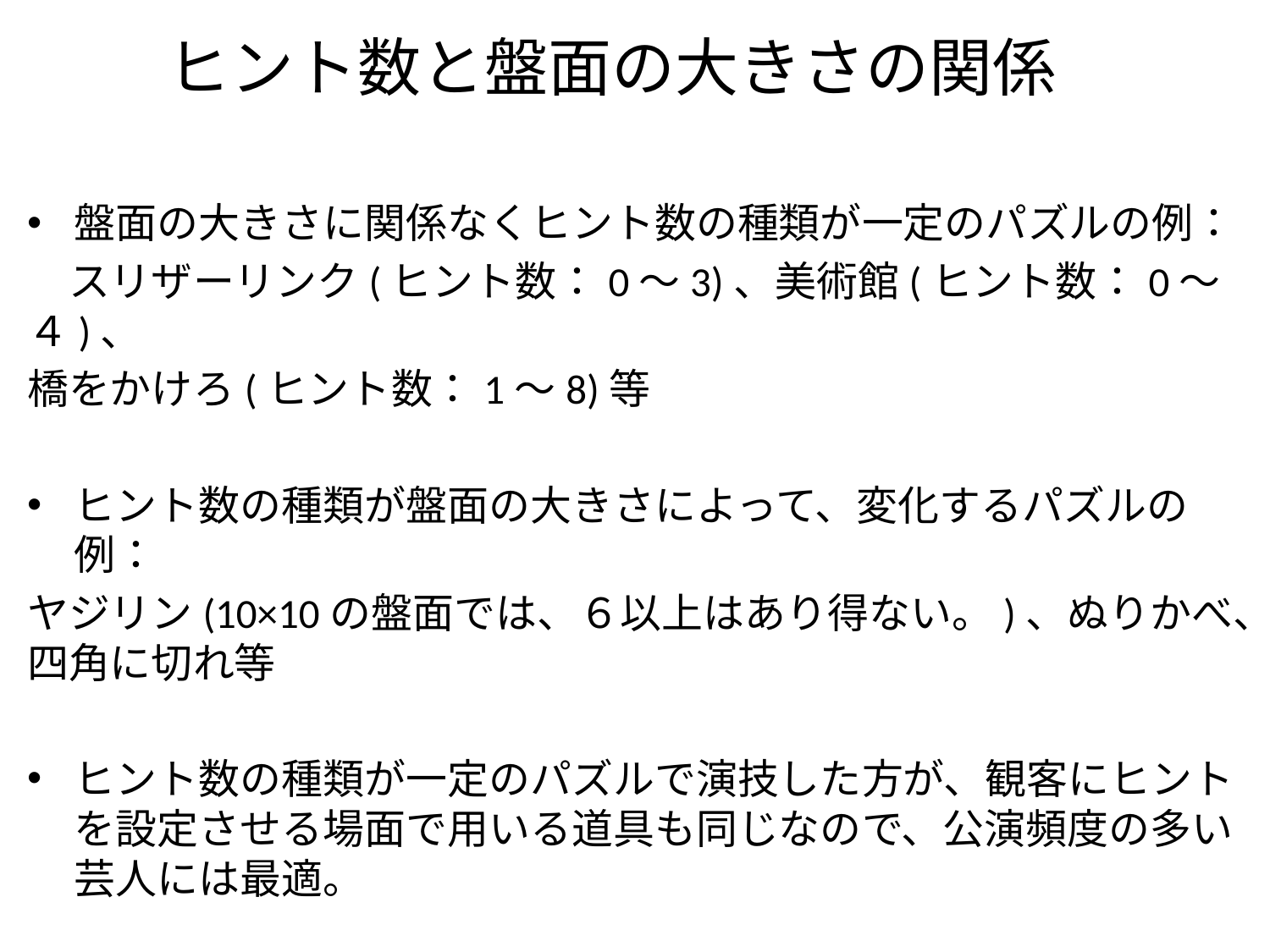

# ヒント数と盤面の大きさの関係

盤面の大きさに関係なくヒント数の種類が一定のパズルの例：
　スリザーリンク(ヒント数：0～3)、美術館(ヒント数：0～４)、
橋をかけろ(ヒント数：1～8)等

ヒント数の種類が盤面の大きさによって、変化するパズルの例：
ヤジリン(10×10の盤面では、６以上はあり得ない。)、ぬりかべ、四角に切れ等

ヒント数の種類が一定のパズルで演技した方が、観客にヒントを設定させる場面で用いる道具も同じなので、公演頻度の多い芸人には最適。